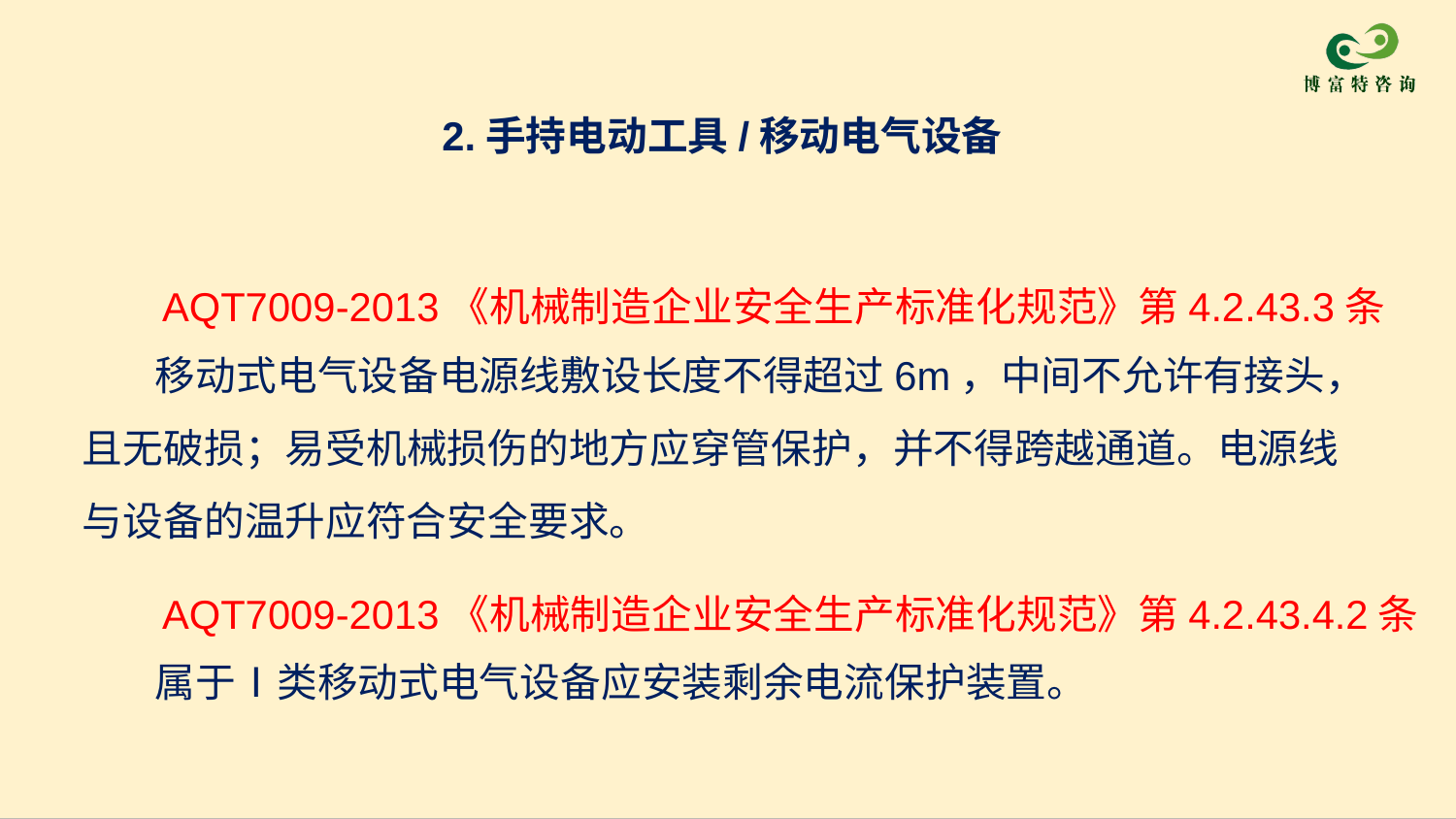

2.手持电动工具/移动电气设备
AQT7009-2013《机械制造企业安全生产标准化规范》第4.2.43.3条
移动式电气设备电源线敷设长度不得超过6m，中间不允许有接头，且无破损；易受机械损伤的地方应穿管保护，并不得跨越通道。电源线与设备的温升应符合安全要求。
AQT7009-2013《机械制造企业安全生产标准化规范》第4.2.43.4.2条
属于Ⅰ类移动式电气设备应安装剩余电流保护装置。